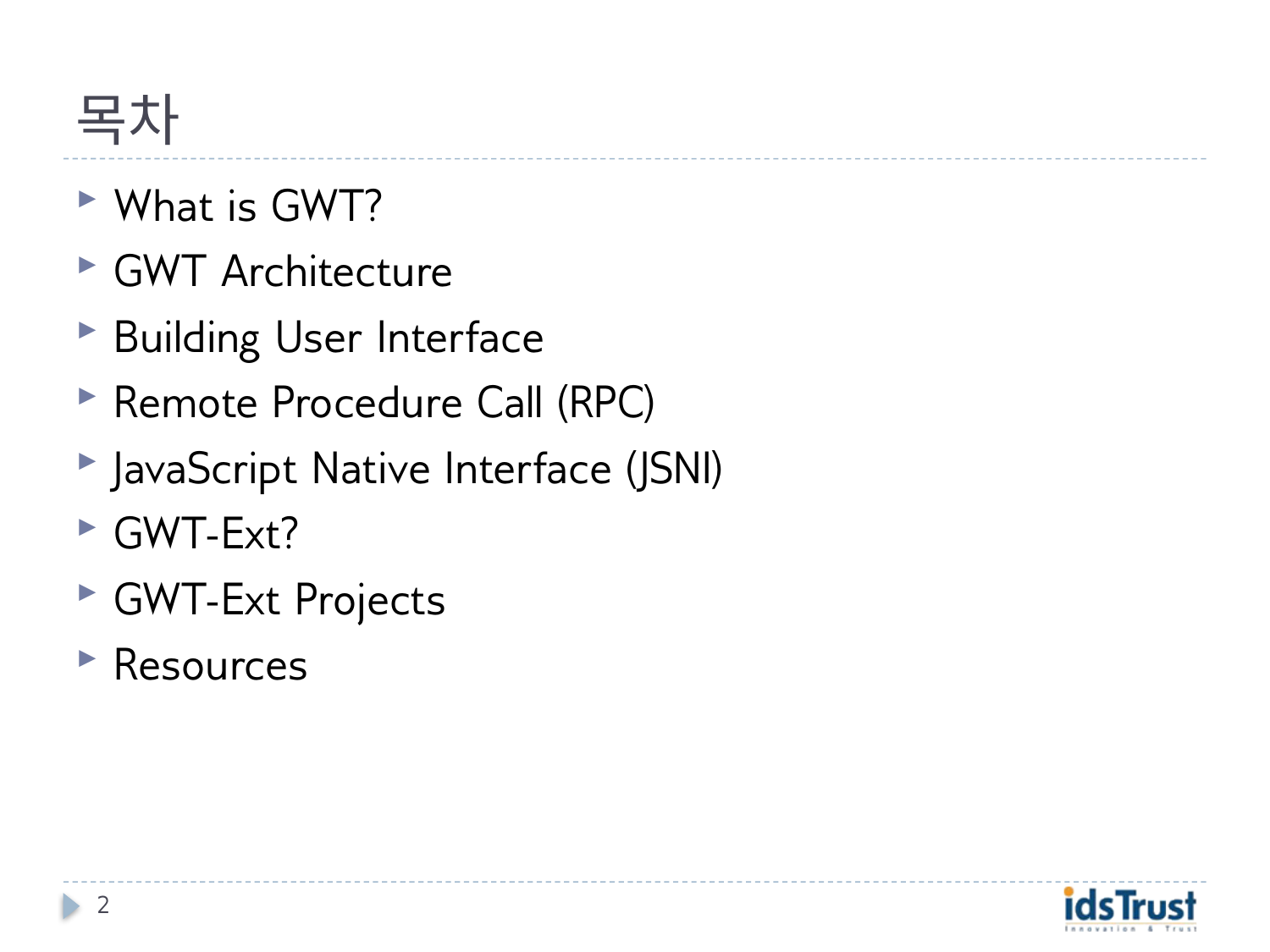

# 목차
What is GWT?
GWT Architecture
Building User Interface
Remote Procedure Call (RPC)
JavaScript Native Interface (JSNI)
GWT-Ext?
GWT-Ext Projects
Resources
2